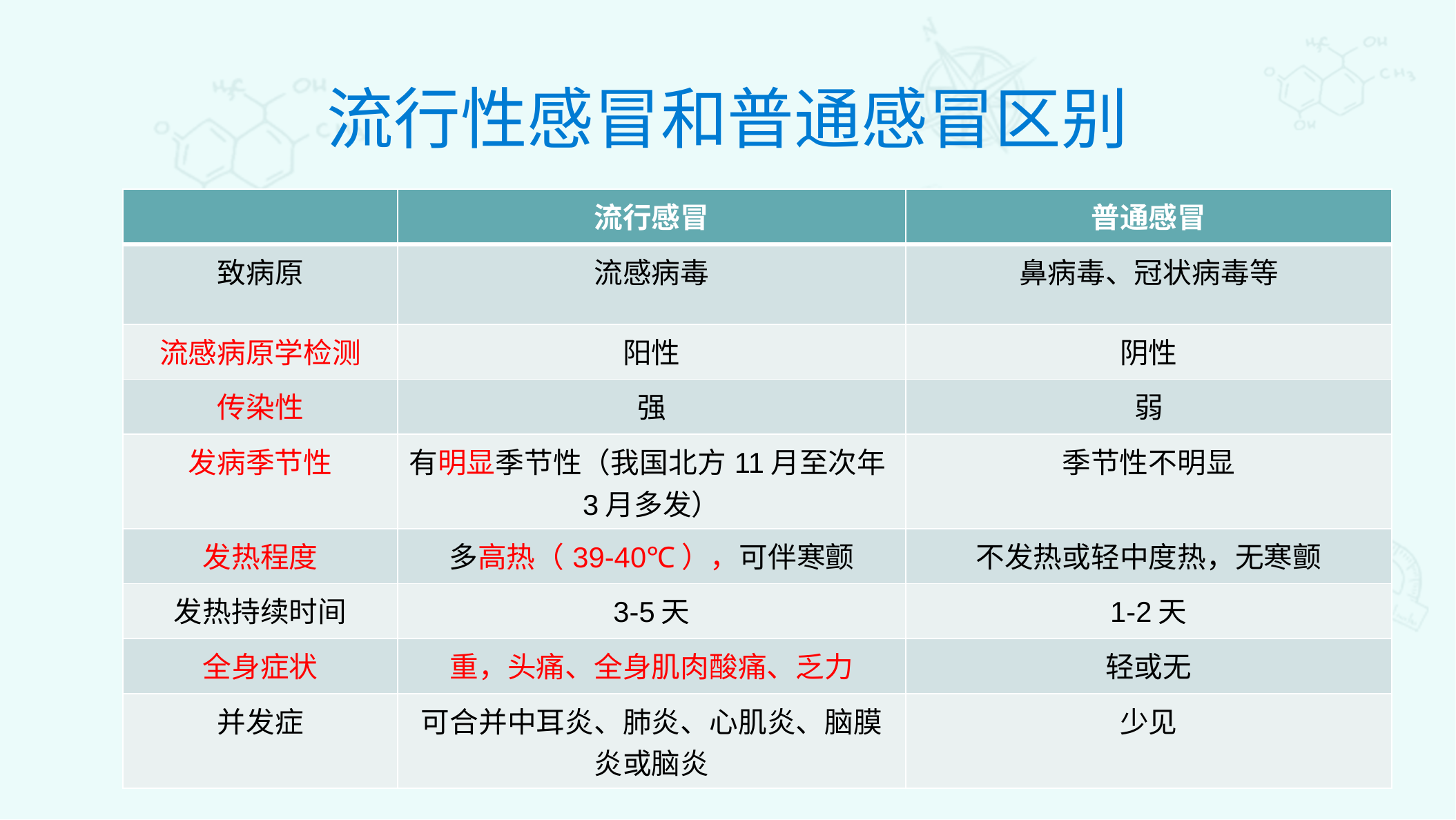

# 流行性感冒和普通感冒区别
|  | 流行感冒 | 普通感冒 |
| --- | --- | --- |
| 致病原 | 流感病毒 | 鼻病毒、冠状病毒等 |
| 流感病原学检测 | 阳性 | 阴性 |
| 传染性 | 强 | 弱 |
| 发病季节性 | 有明显季节性（我国北方11月至次年3月多发） | 季节性不明显 |
| 发热程度 | 多高热（39-40℃），可伴寒颤 | 不发热或轻中度热，无寒颤 |
| 发热持续时间 | 3-5天 | 1-2天 |
| 全身症状 | 重，头痛、全身肌肉酸痛、乏力 | 轻或无 |
| 并发症 | 可合并中耳炎、肺炎、心肌炎、脑膜炎或脑炎 | 少见 |